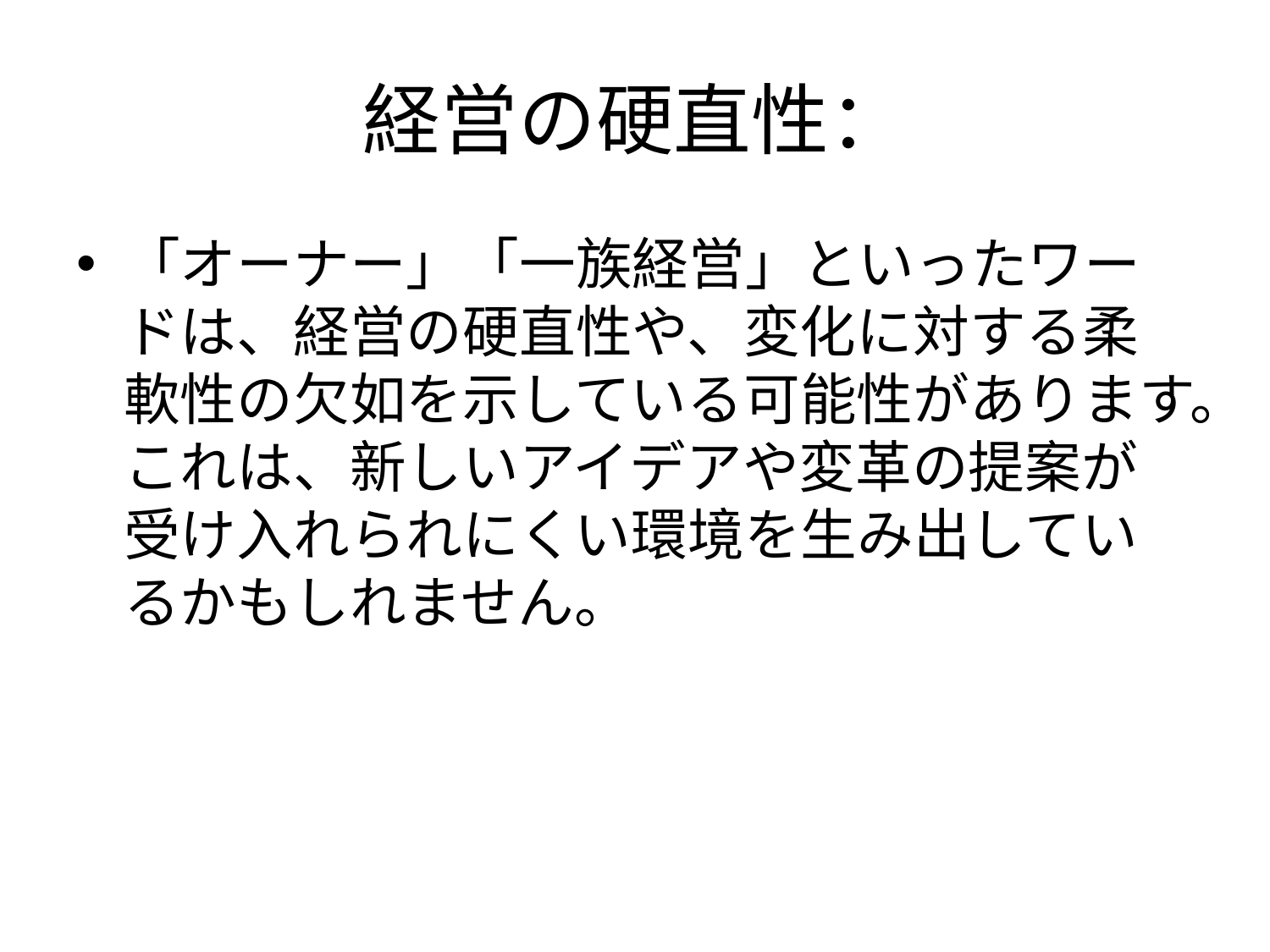

# 経営の硬直性：
「オーナー」「一族経営」といったワードは、経営の硬直性や、変化に対する柔軟性の欠如を示している可能性があります。これは、新しいアイデアや変革の提案が受け入れられにくい環境を生み出しているかもしれません。